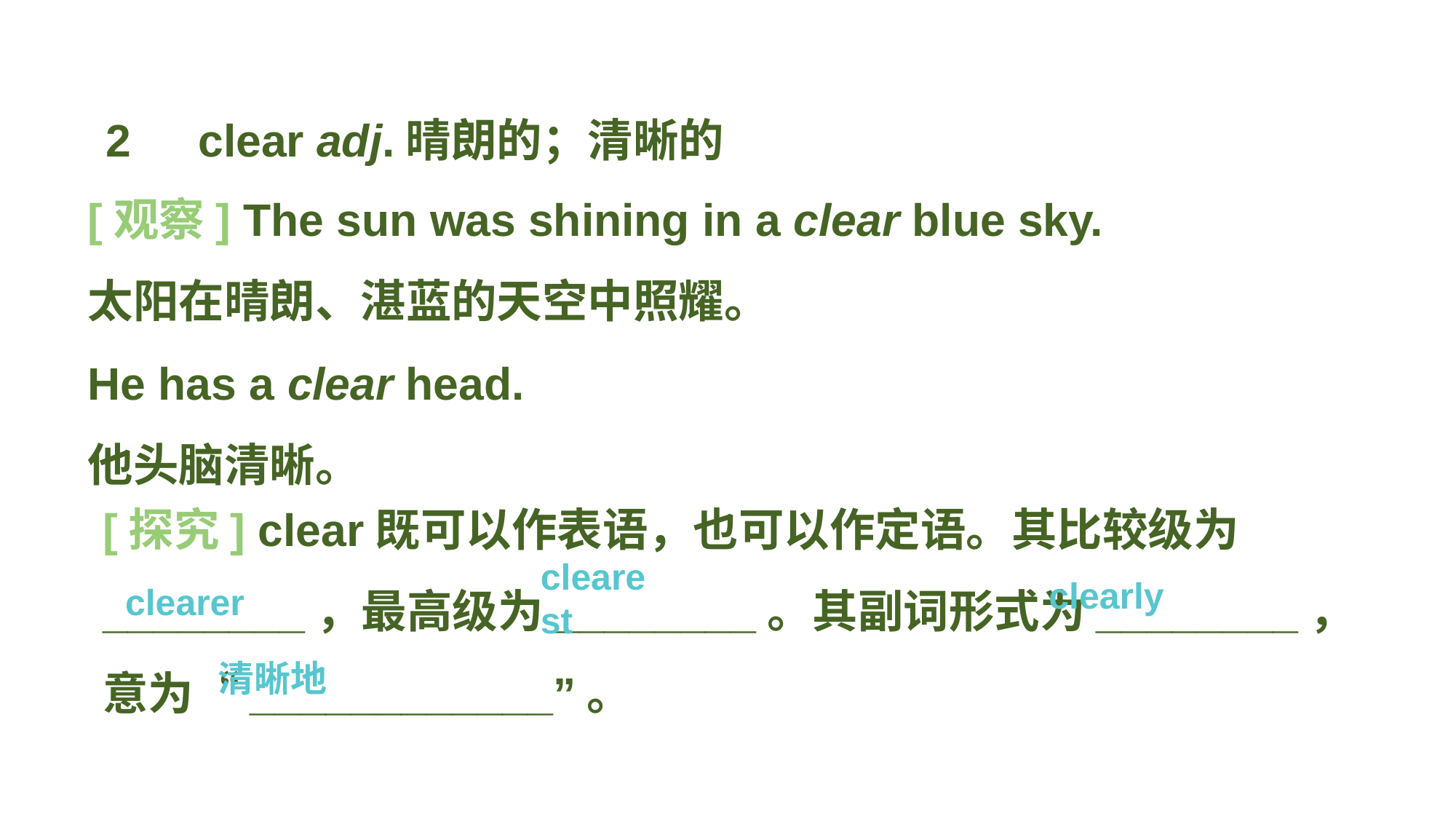

2　clear adj.晴朗的；清晰的
[观察] The sun was shining in a clear blue sky.
太阳在晴朗、湛蓝的天空中照耀。
He has a clear head.
他头脑清晰。
[探究] clear既可以作表语，也可以作定语。其比较级为________，最高级为________。其副词形式为________，意为“____________”。
clearly
clearest
clearer
清晰地